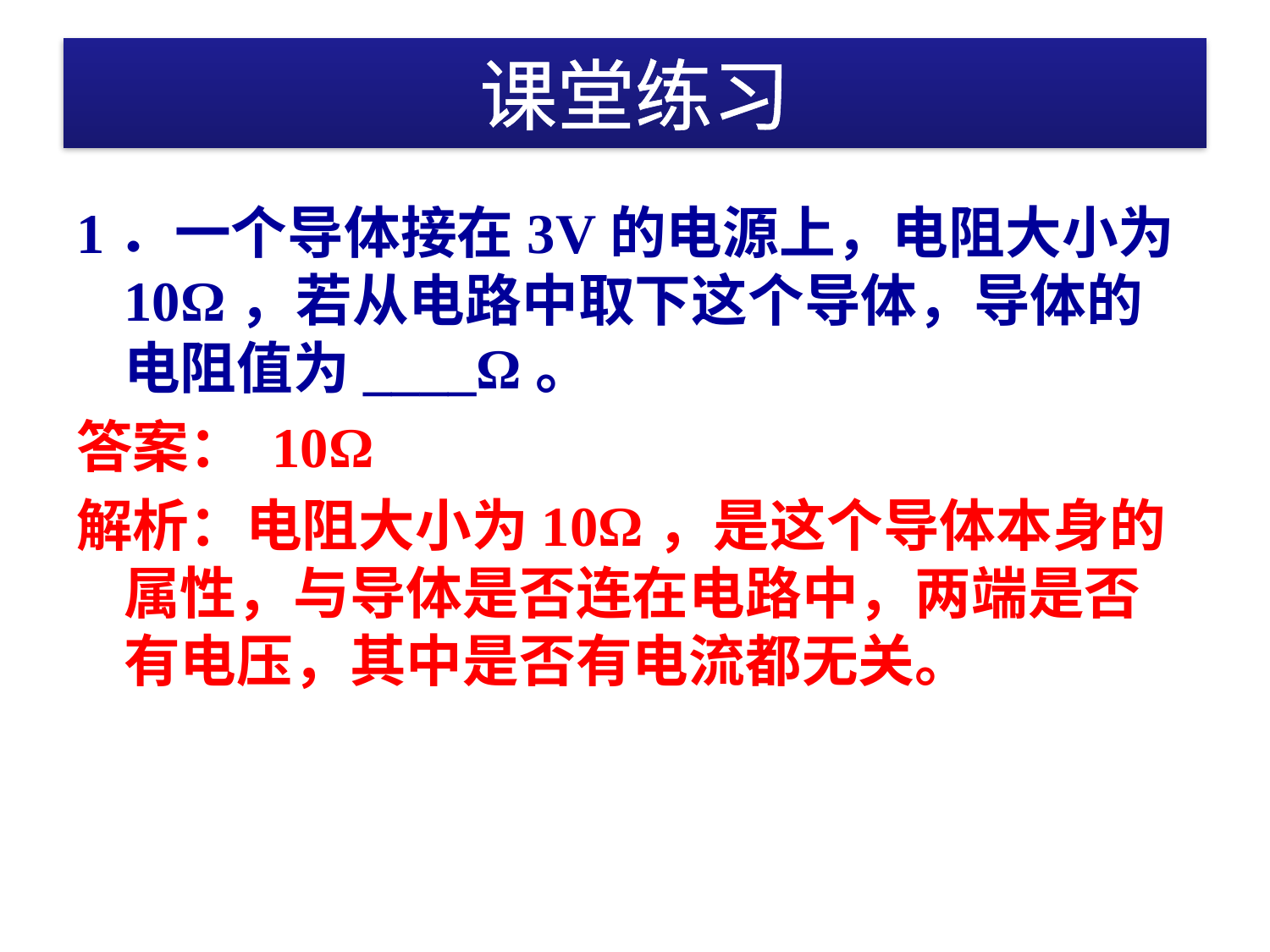

# 课堂练习
1．一个导体接在3V的电源上，电阻大小为10Ω，若从电路中取下这个导体，导体的电阻值为____Ω。
答案： 10Ω
解析：电阻大小为10Ω，是这个导体本身的属性，与导体是否连在电路中，两端是否有电压，其中是否有电流都无关。